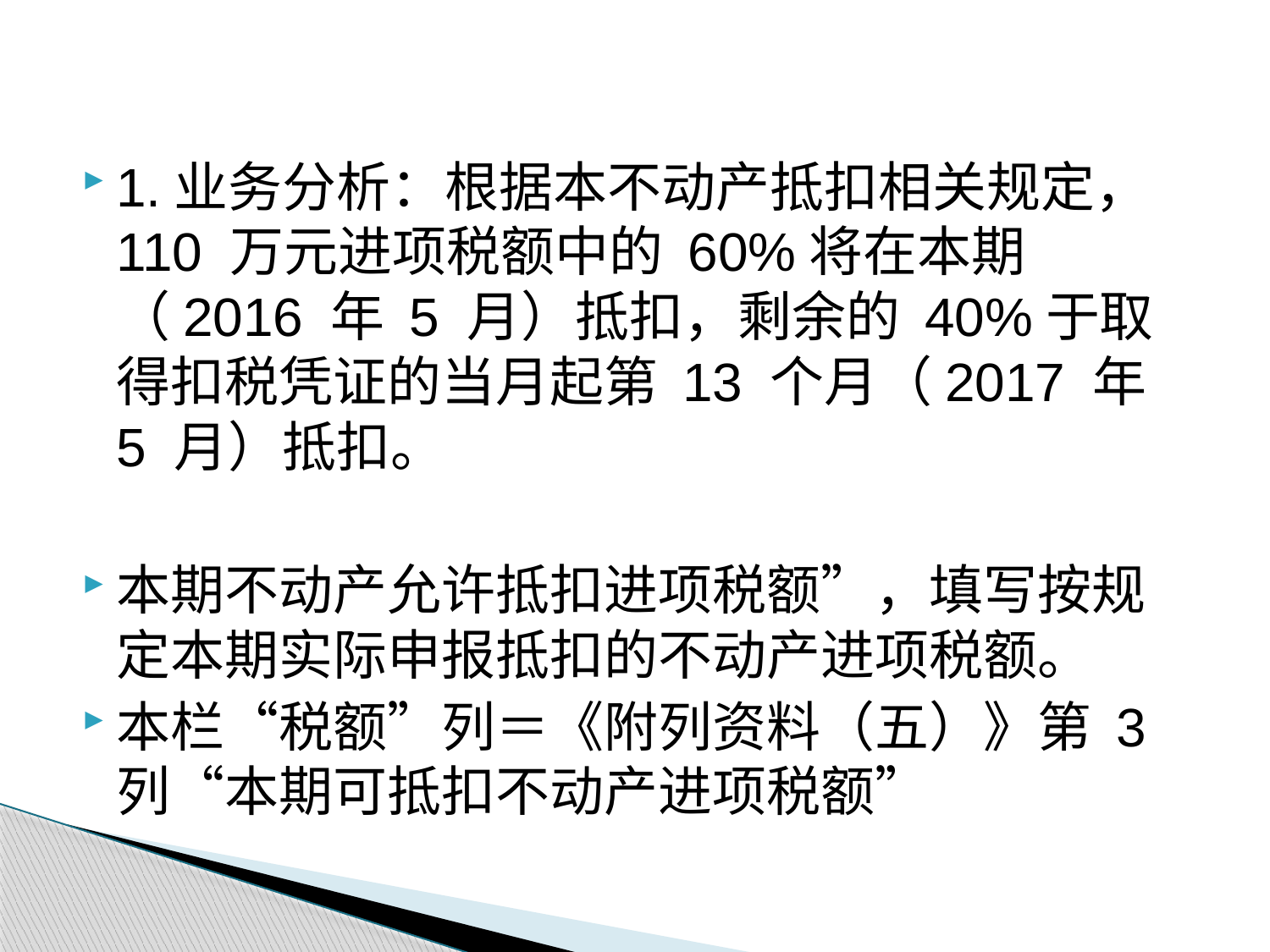

1.业务分析：根据本不动产抵扣相关规定，110 万元进项税额中的 60%将在本期（2016 年 5 月）抵扣，剩余的 40%于取得扣税凭证的当月起第 13 个月（2017 年 5 月）抵扣。

本期不动产允许抵扣进项税额”，填写按规定本期实际申报抵扣的不动产进项税额。
本栏“税额”列＝《附列资料（五）》第 3 列“本期可抵扣不动产进项税额”